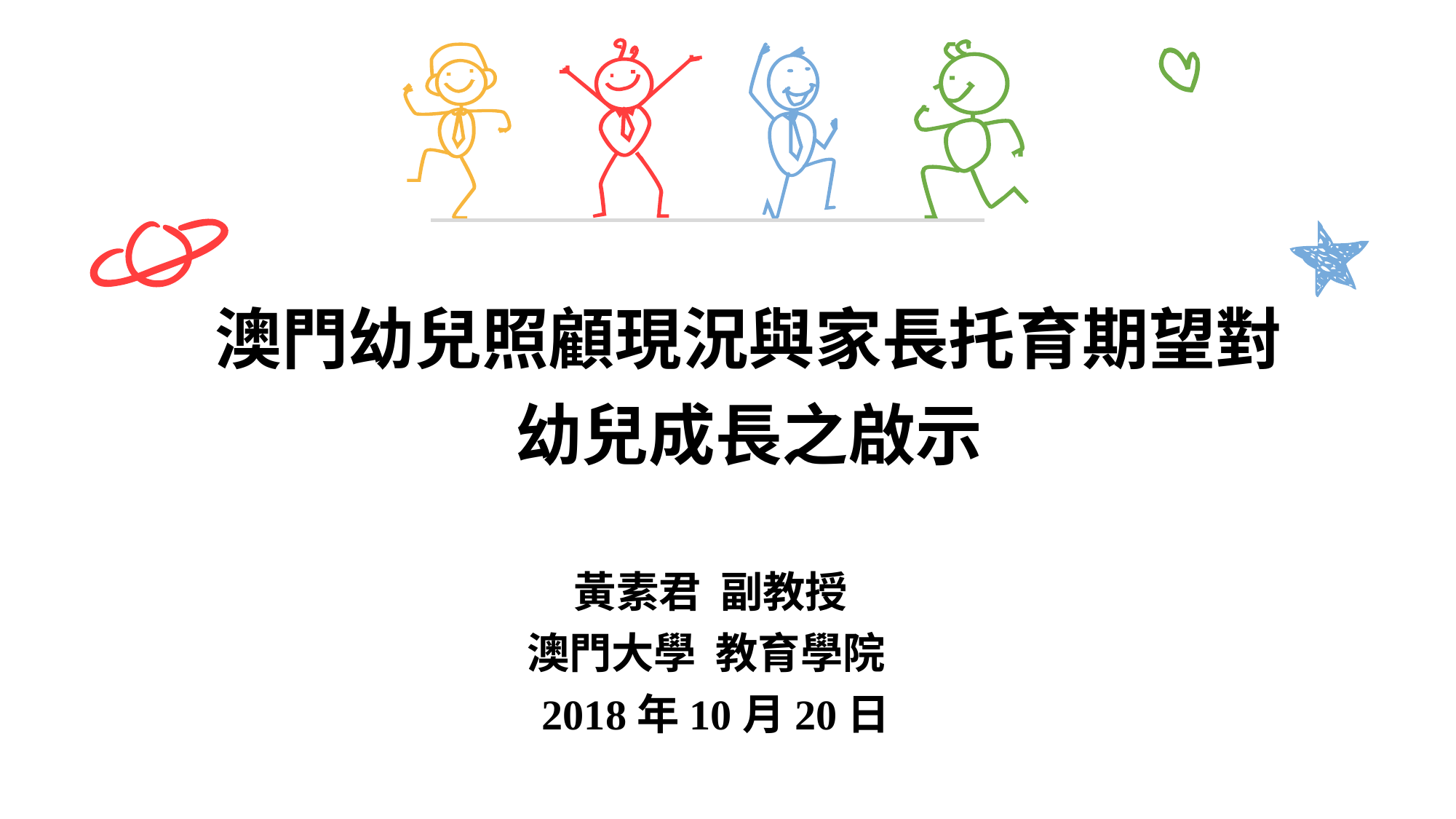

澳門幼兒照顧現況與家長托育期望對幼兒成長之啟示
黃素君  副教授
澳門大學  教育學院
2018年10月20日